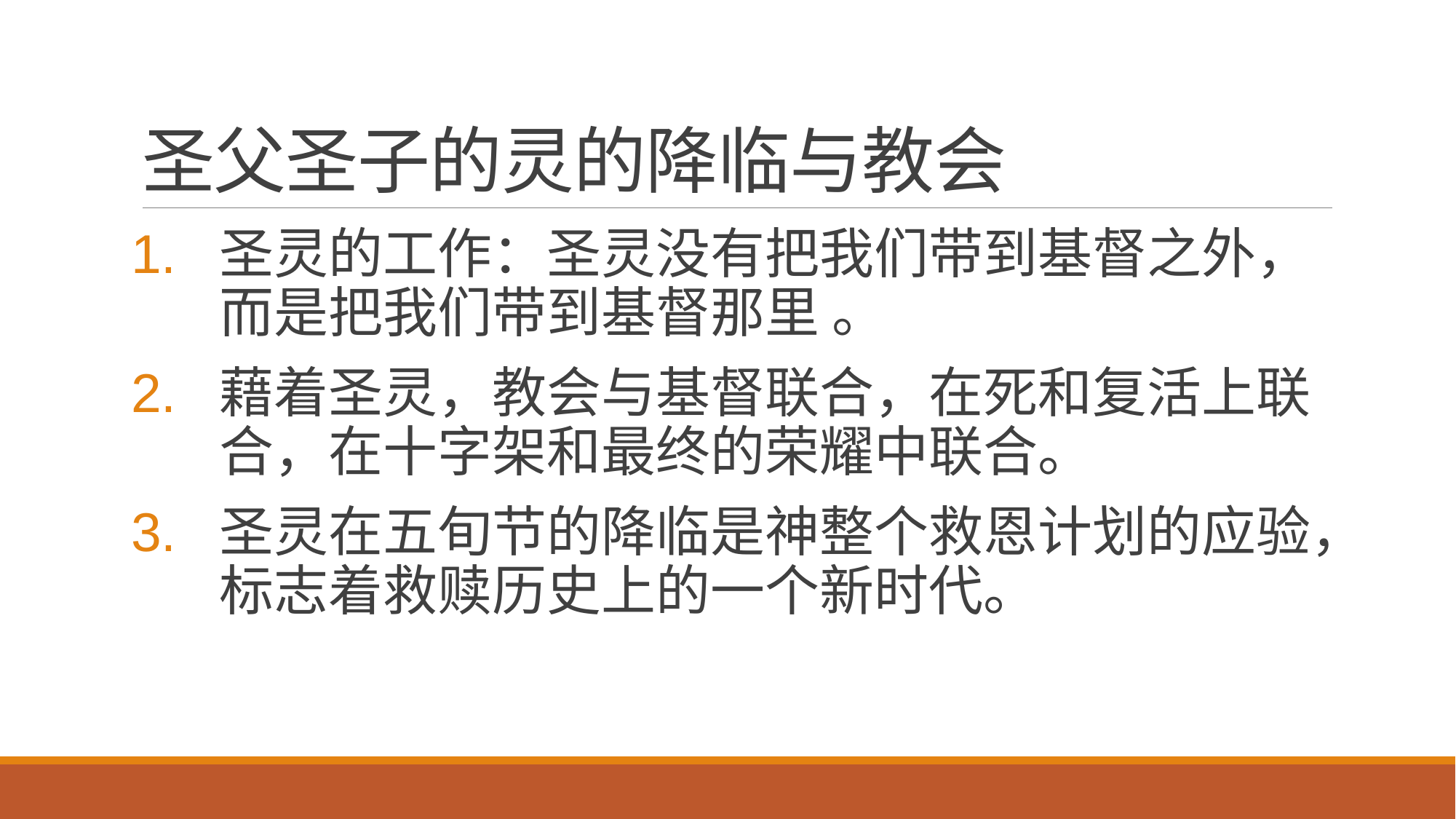

# 圣父圣子的灵的降临与教会
圣灵的工作：圣灵没有把我们带到基督之外，而是把我们带到基督那里 。
藉着圣灵，教会与基督联合，在死和复活上联合，在十字架和最终的荣耀中联合。
圣灵在五旬节的降临是神整个救恩计划的应验，标志着救赎历史上的一个新时代。